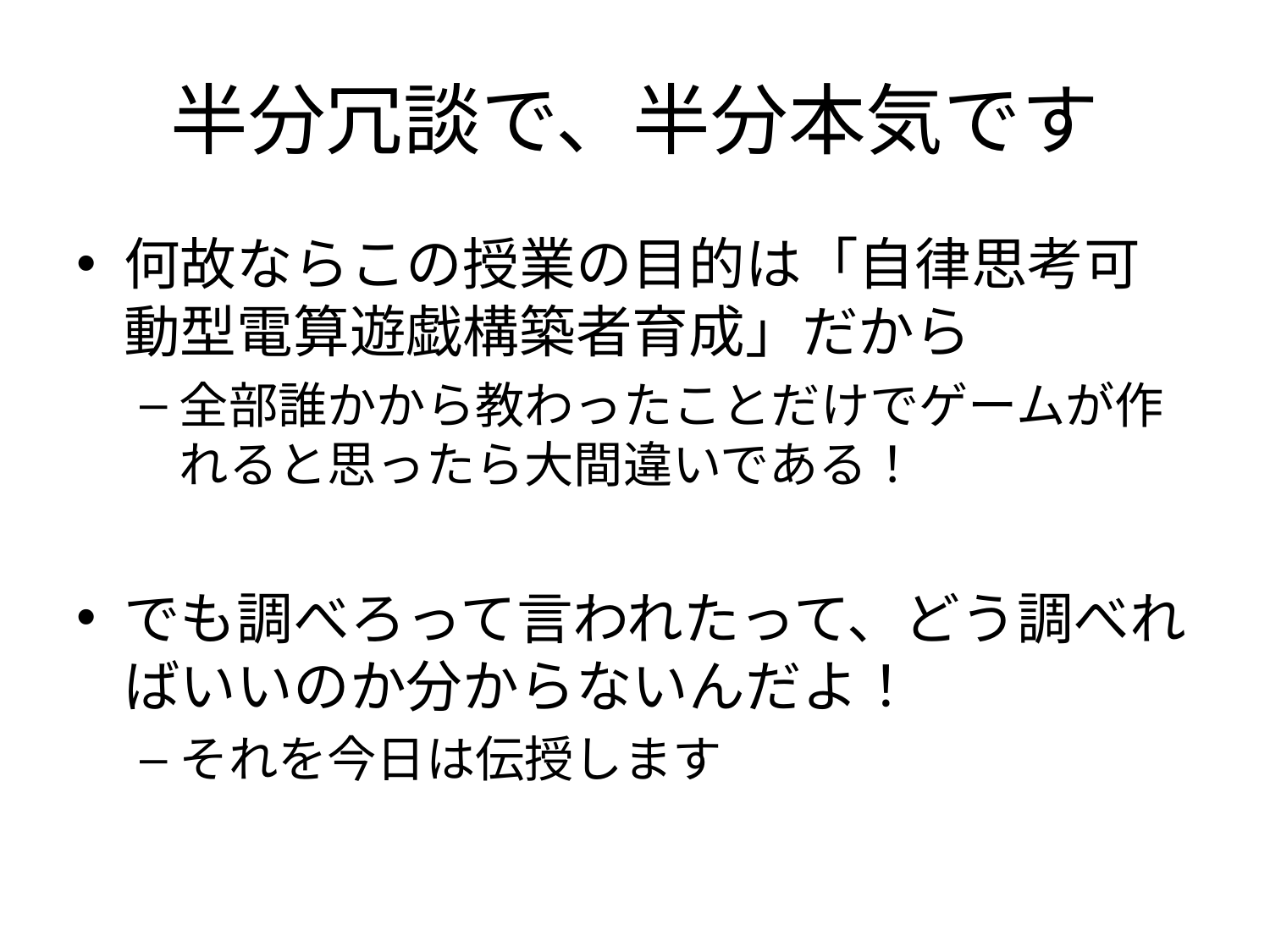

# 半分冗談で、半分本気です
何故ならこの授業の目的は「自律思考可動型電算遊戯構築者育成」だから
全部誰かから教わったことだけでゲームが作れると思ったら大間違いである！

でも調べろって言われたって、どう調べればいいのか分からないんだよ！
それを今日は伝授します